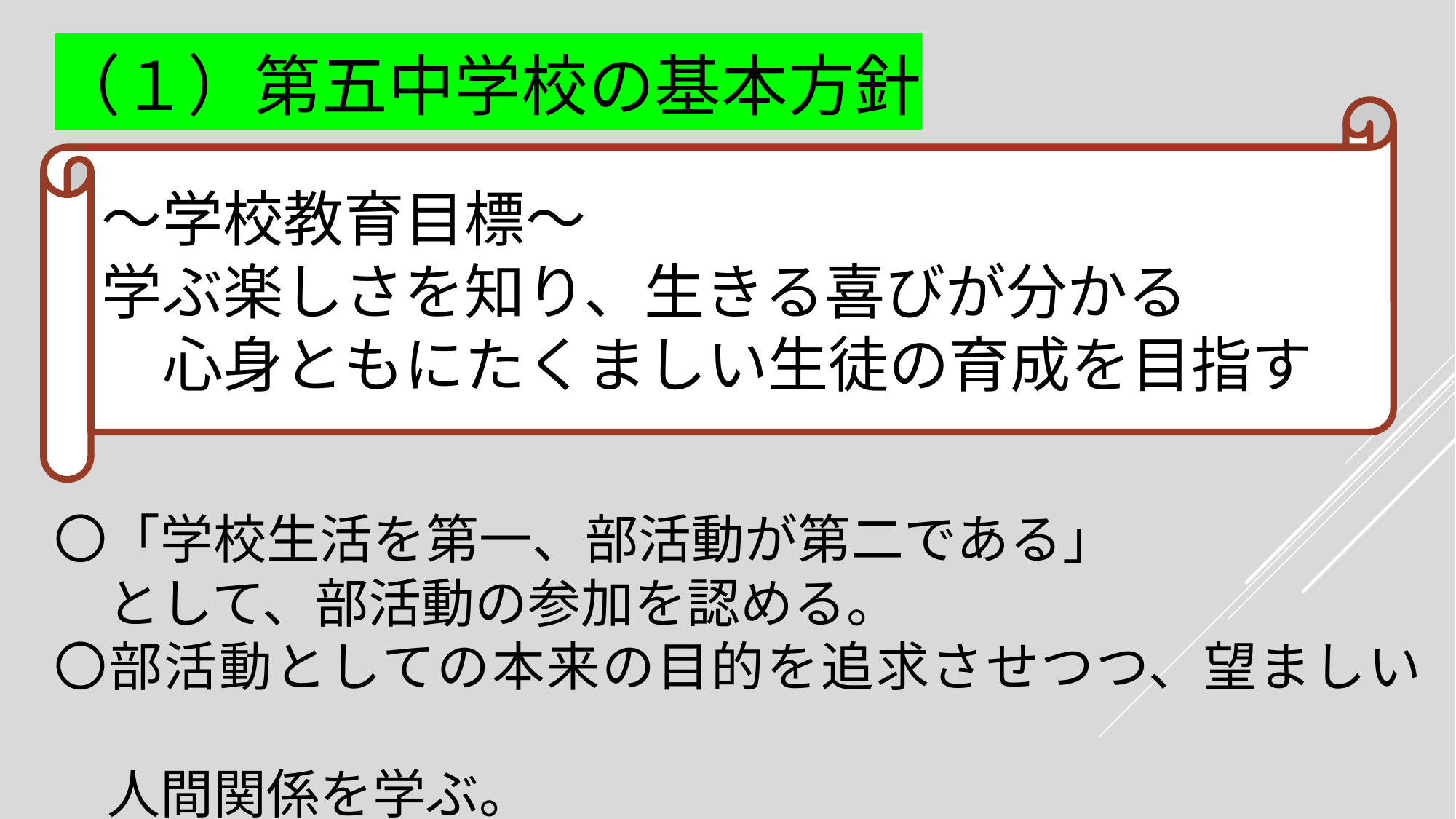

（１）第五中学校の基本方針

〇「学校生活を第一、部活動が第二である」
　として、部活動の参加を認める。
〇部活動としての本来の目的を追求させつつ、望ましい
　人間関係を学ぶ。
～学校教育目標～
学ぶ楽しさを知り、生きる喜びが分かる
　心身ともにたくましい生徒の育成を目指す